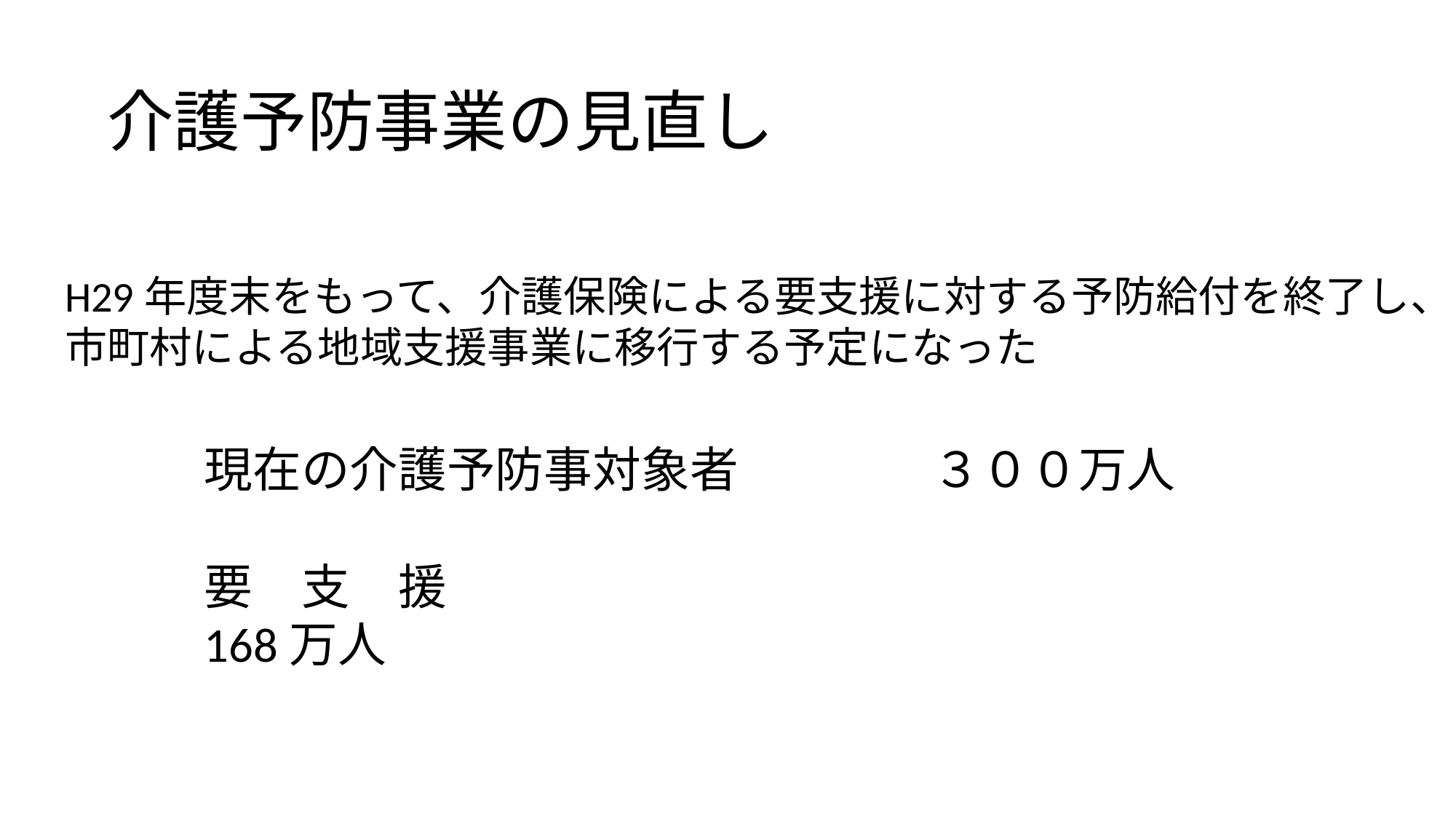

介護予防事業の見直し
H29年度末をもって、介護保険による要支援に対する予防給付を終了し、
市町村による地域支援事業に移行する予定になった
現在の介護予防事対象者　　　　３００万人

要　支　援　　　　　　　　　　　　　　168万人